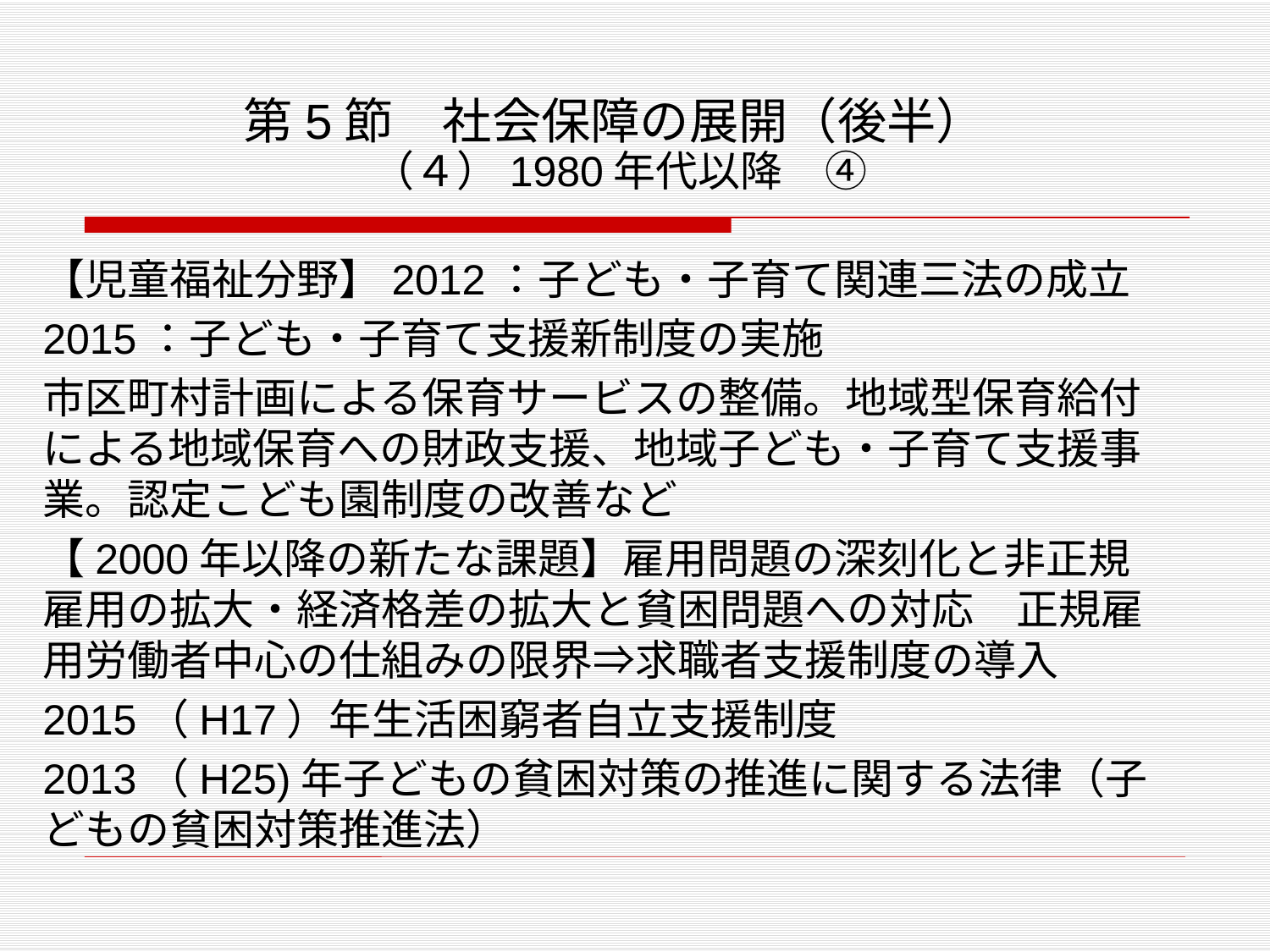

# 第5節　社会保障の展開（後半） （４）1980年代以降　④
【児童福祉分野】2012：子ども・子育て関連三法の成立
2015：子ども・子育て支援新制度の実施
市区町村計画による保育サービスの整備。地域型保育給付による地域保育への財政支援、地域子ども・子育て支援事業。認定こども園制度の改善など
【2000年以降の新たな課題】雇用問題の深刻化と非正規雇用の拡大・経済格差の拡大と貧困問題への対応　正規雇用労働者中心の仕組みの限界⇒求職者支援制度の導入
2015（H17）年生活困窮者自立支援制度
2013（H25)年子どもの貧困対策の推進に関する法律（子どもの貧困対策推進法）